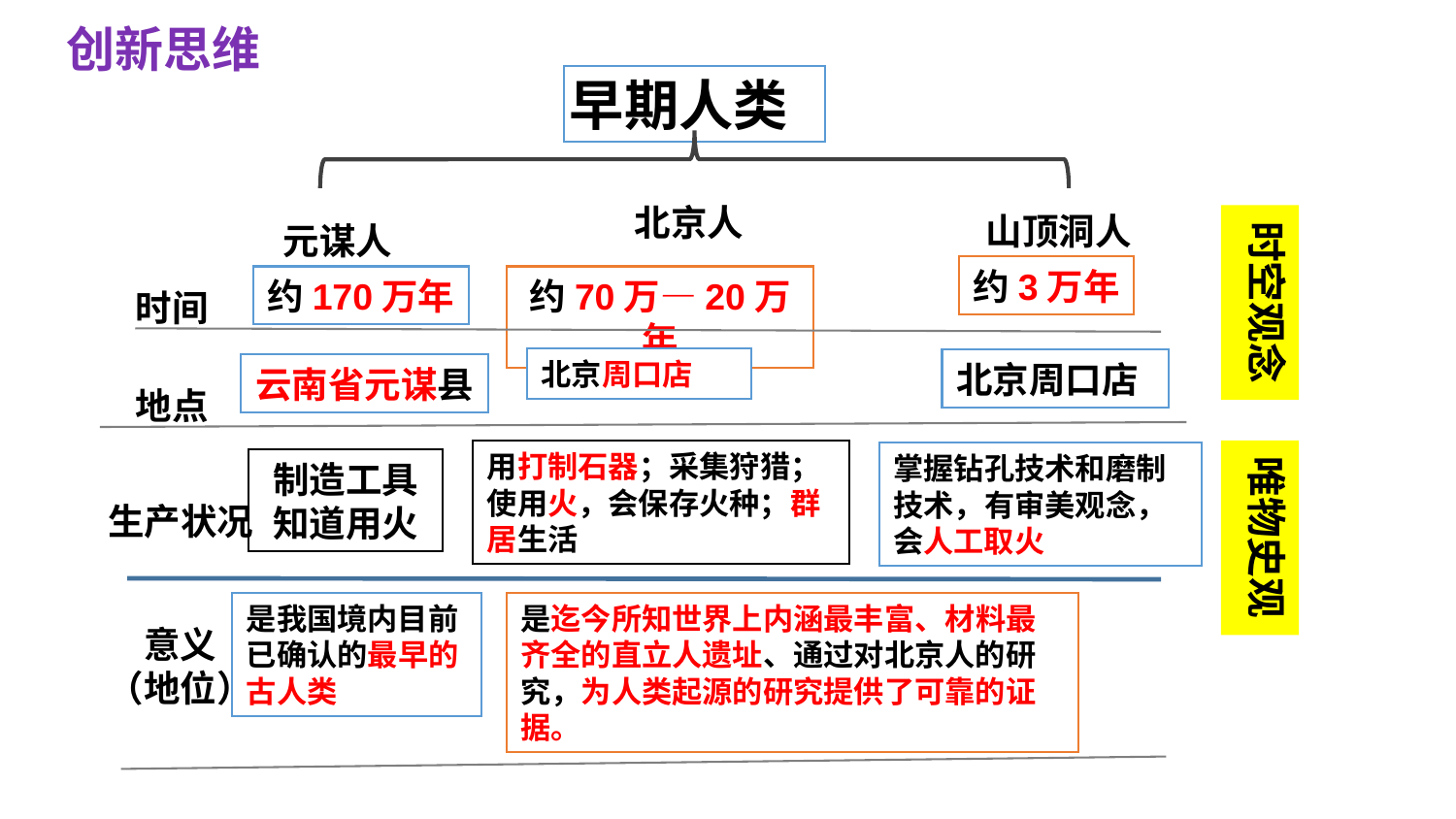

创新思维
早期人类
北京人
山顶洞人
时空观念
元谋人
约3万年
约70万—20万年
约170万年
时间
北京周口店
北京周口店
云南省元谋县
地点
用打制石器；采集狩猎；使用火，会保存火种；群居生活
唯物史观
掌握钻孔技术和磨制技术，有审美观念，会人工取火
制造工具
知道用火
生产状况
是我国境内目前已确认的最早的古人类
是迄今所知世界上内涵最丰富、材料最齐全的直立人遗址、通过对北京人的研究，为人类起源的研究提供了可靠的证据。
意义
（地位）